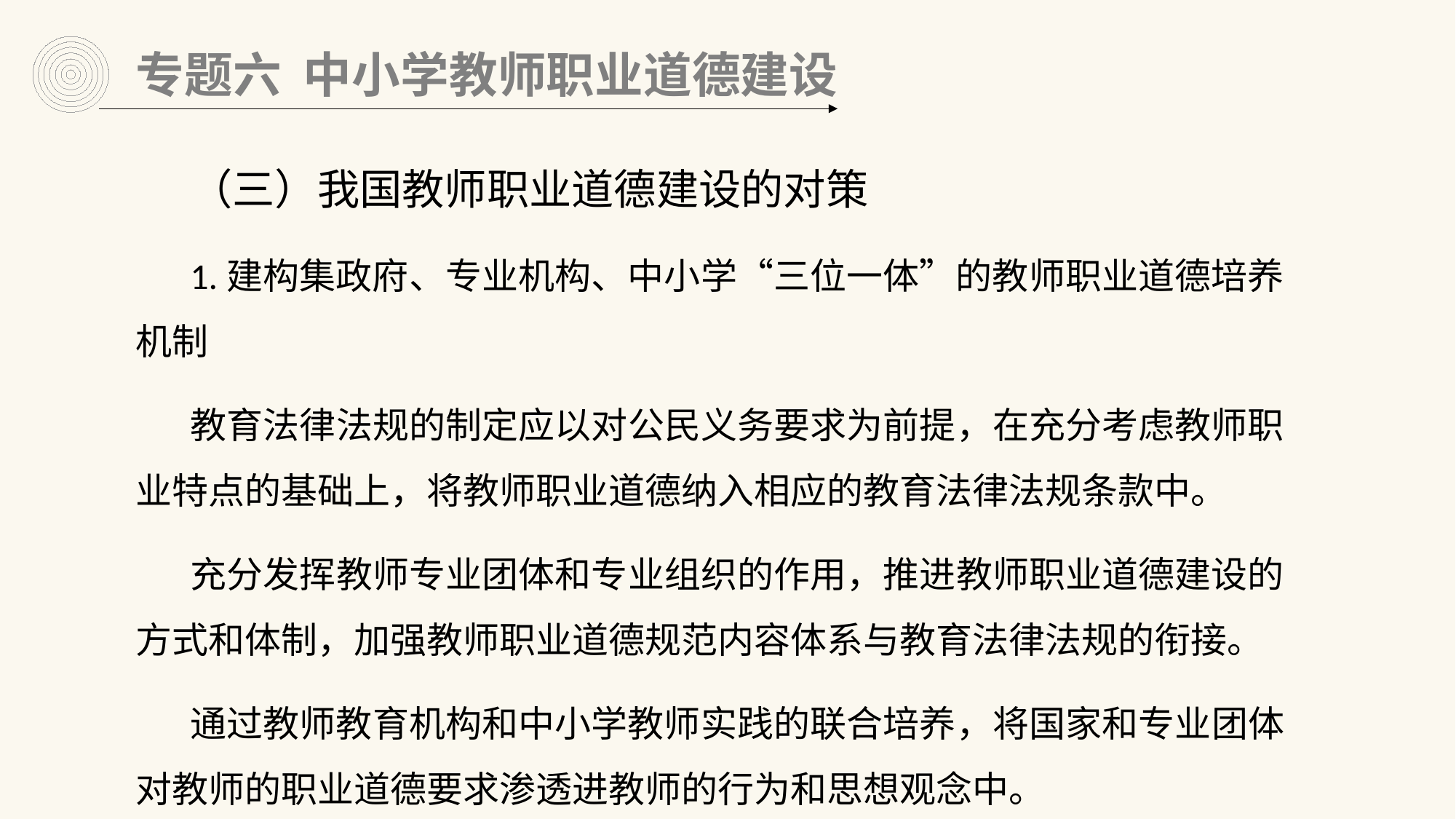

专题六  中小学教师职业道德建设
（三）我国教师职业道德建设的对策
1.建构集政府、专业机构、中小学“三位一体”的教师职业道德培养机制
教育法律法规的制定应以对公民义务要求为前提，在充分考虑教师职业特点的基础上，将教师职业道德纳入相应的教育法律法规条款中。
充分发挥教师专业团体和专业组织的作用，推进教师职业道德建设的方式和体制，加强教师职业道德规范内容体系与教育法律法规的衔接。
通过教师教育机构和中小学教师实践的联合培养，将国家和专业团体对教师的职业道德要求渗透进教师的行为和思想观念中。